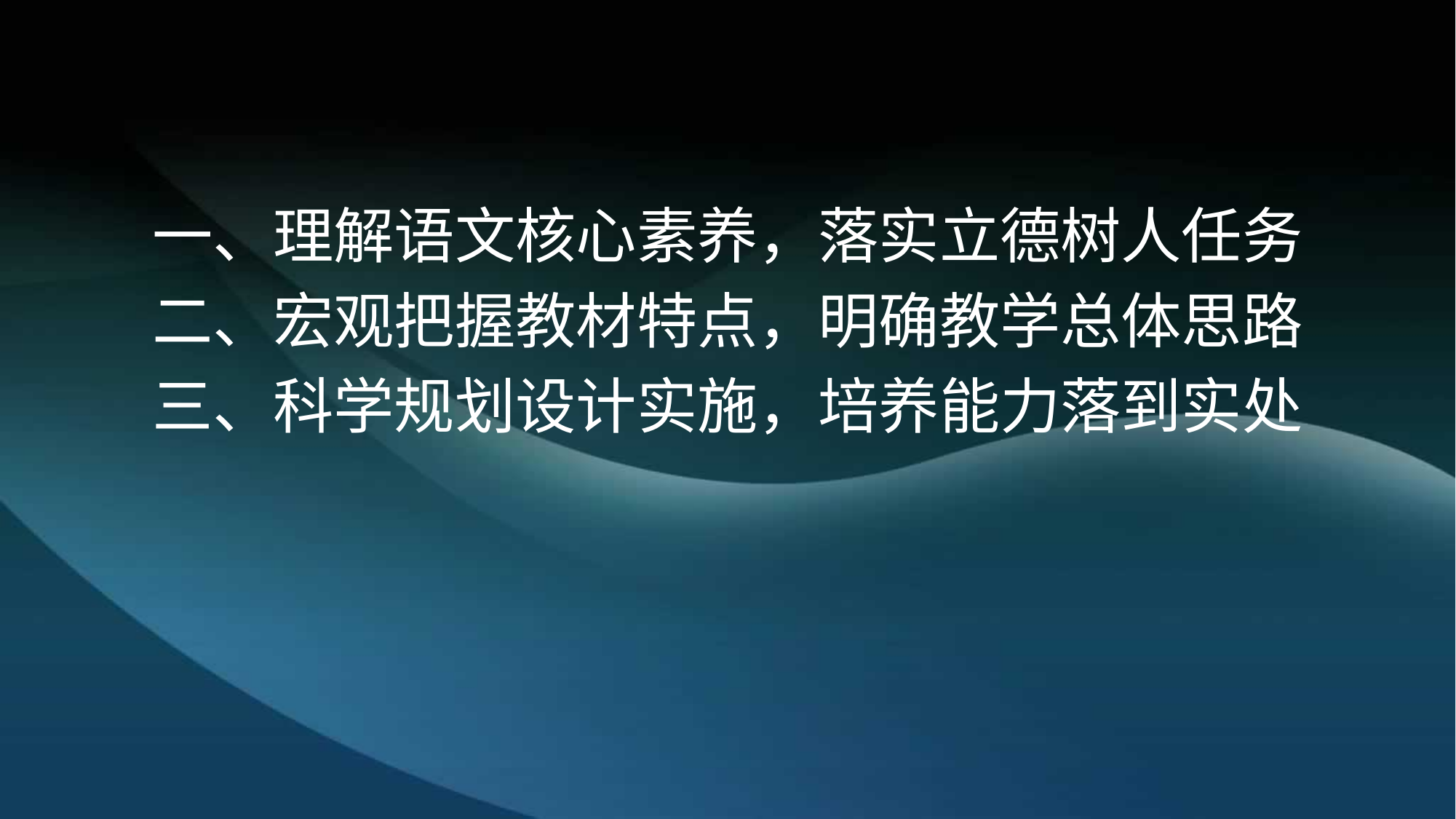

一、理解语文核心素养，落实立德树人任务
二、宏观把握教材特点，明确教学总体思路
三、科学规划设计实施，培养能力落到实处